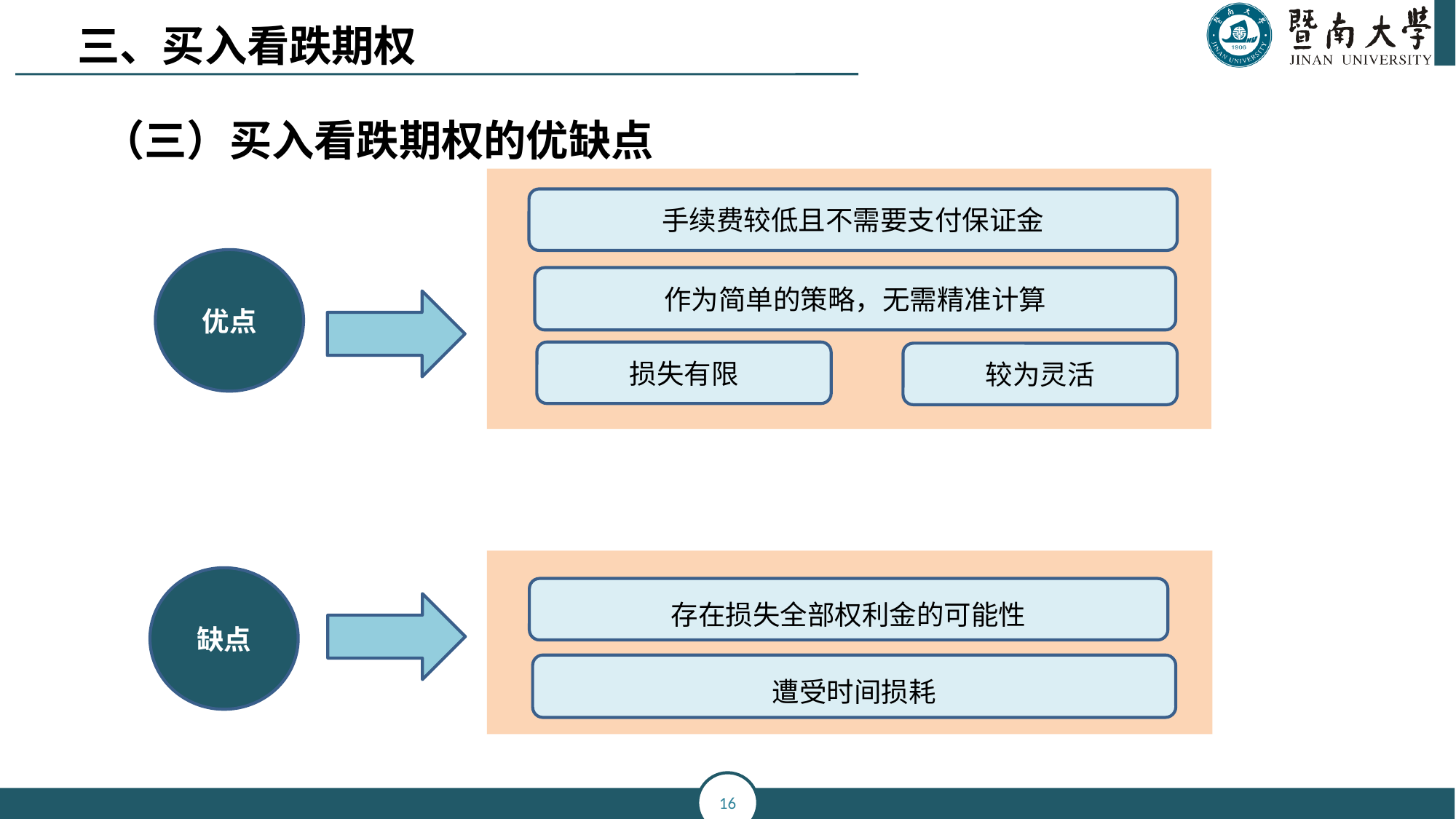

三、买入看跌期权
（三）买入看跌期权的优缺点

手续费较低且不需要支付保证金
优点
作为简单的策略，无需精准计算

损失有限
较为灵活

缺点
存在损失全部权利金的可能性
遭受时间损耗